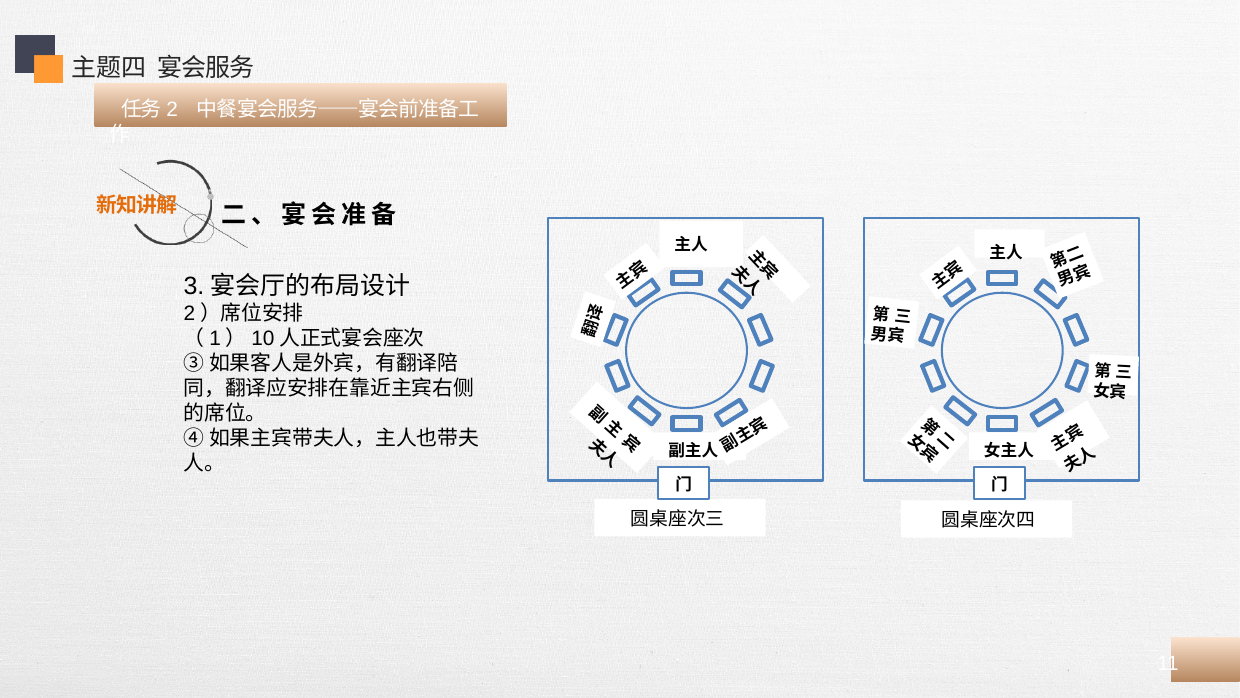

主题四  宴会服务

 任务2   中餐宴会服务——宴会前准备工作

二、宴会准备

主人
主宾

副主宾

副主人
门

副主宾夫人
主宾
夫人
翻译

主人
主宾

主宾
夫人

女主人
门

第三男宾

第三女宾

第二
男宾

第二女宾

    圆桌座次三
     圆桌座次四
3.宴会厅的布局设计
2）席位安排
（1）10人正式宴会座次
③如果客人是外宾，有翻译陪同，翻译应安排在靠近主宾右侧的席位。
④如果主宾带夫人，主人也带夫人。